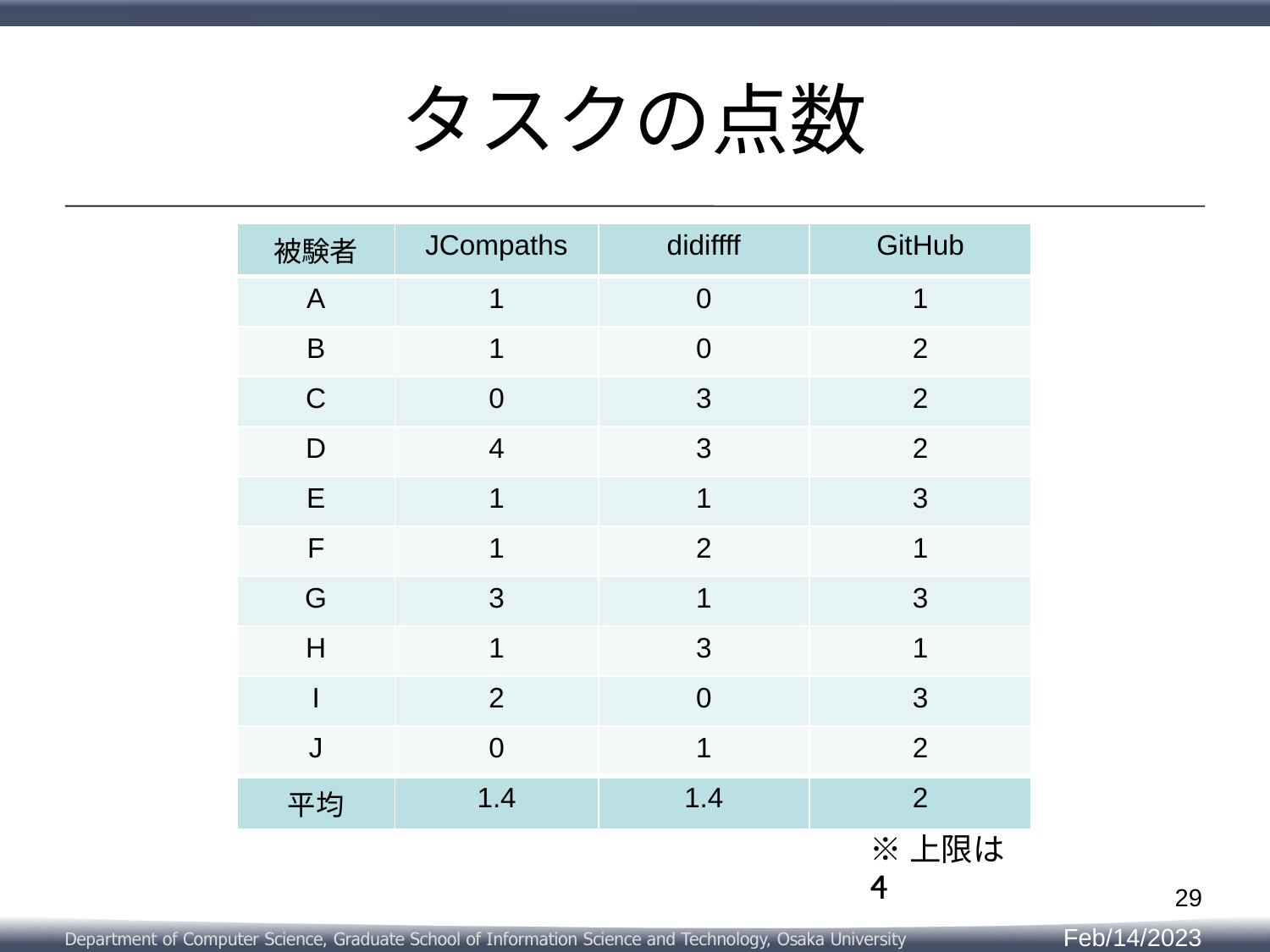

# タスクの点数
| 被験者 | JCompaths | didiffff | GitHub |
| --- | --- | --- | --- |
| A | 1 | 0 | 1 |
| B | 1 | 0 | 2 |
| C | 0 | 3 | 2 |
| D | 4 | 3 | 2 |
| E | 1 | 1 | 3 |
| F | 1 | 2 | 1 |
| G | 3 | 1 | 3 |
| H | 1 | 3 | 1 |
| I | 2 | 0 | 3 |
| J | 0 | 1 | 2 |
| 平均 | 1.4 | 1.4 | 2 |
※上限は4
29
Feb/14/2023